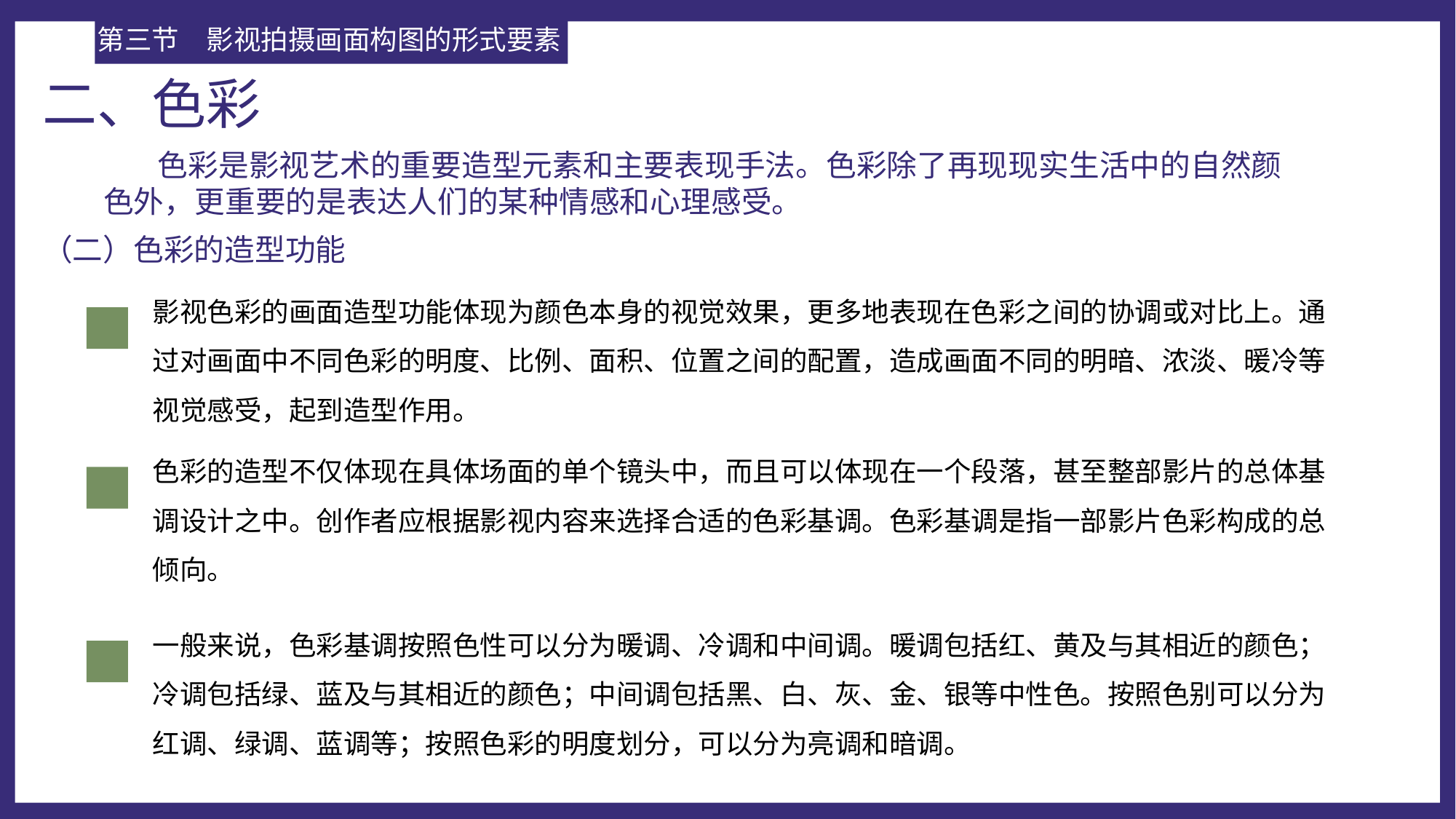

第三节	影视拍摄画面构图的形式要素
二、色彩
       色彩是影视艺术的重要造型元素和主要表现手法。色彩除了再现现实生活中的自然颜色外，更重要的是表达人们的某种情感和心理感受。
（二）色彩的造型功能
影视色彩的画面造型功能体现为颜色本身的视觉效果，更多地表现在色彩之间的协调或对比上。通过对画面中不同色彩的明度、比例、面积、位置之间的配置，造成画面不同的明暗、浓淡、暖冷等视觉感受，起到造型作用。

色彩的造型不仅体现在具体场面的单个镜头中，而且可以体现在一个段落，甚至整部影片的总体基调设计之中。创作者应根据影视内容来选择合适的色彩基调。色彩基调是指一部影片色彩构成的总倾向。

一般来说，色彩基调按照色性可以分为暖调、冷调和中间调。暖调包括红、黄及与其相近的颜色；冷调包括绿、蓝及与其相近的颜色；中间调包括黑、白、灰、金、银等中性色。按照色别可以分为红调、绿调、蓝调等；按照色彩的明度划分，可以分为亮调和暗调。